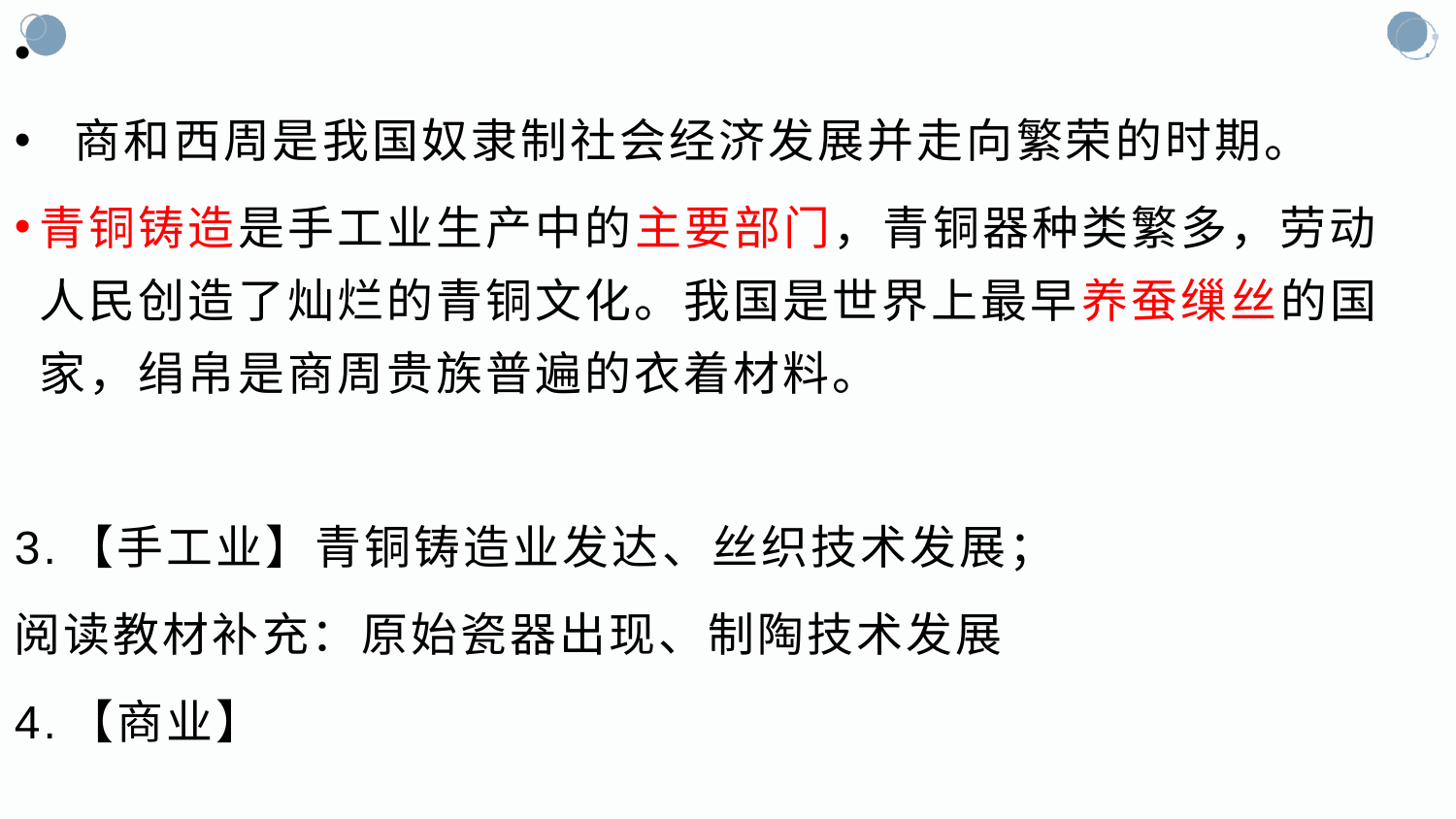

商和西周是我国奴隶制社会经济发展并走向繁荣的时期。
青铜铸造是手工业生产中的主要部门，青铜器种类繁多，劳动人民创造了灿烂的青铜文化。我国是世界上最早养蚕缫丝的国家，绢帛是商周贵族普遍的衣着材料。

3.【手工业】青铜铸造业发达、丝织技术发展；
阅读教材补充：原始瓷器出现、制陶技术发展
4.【商业】